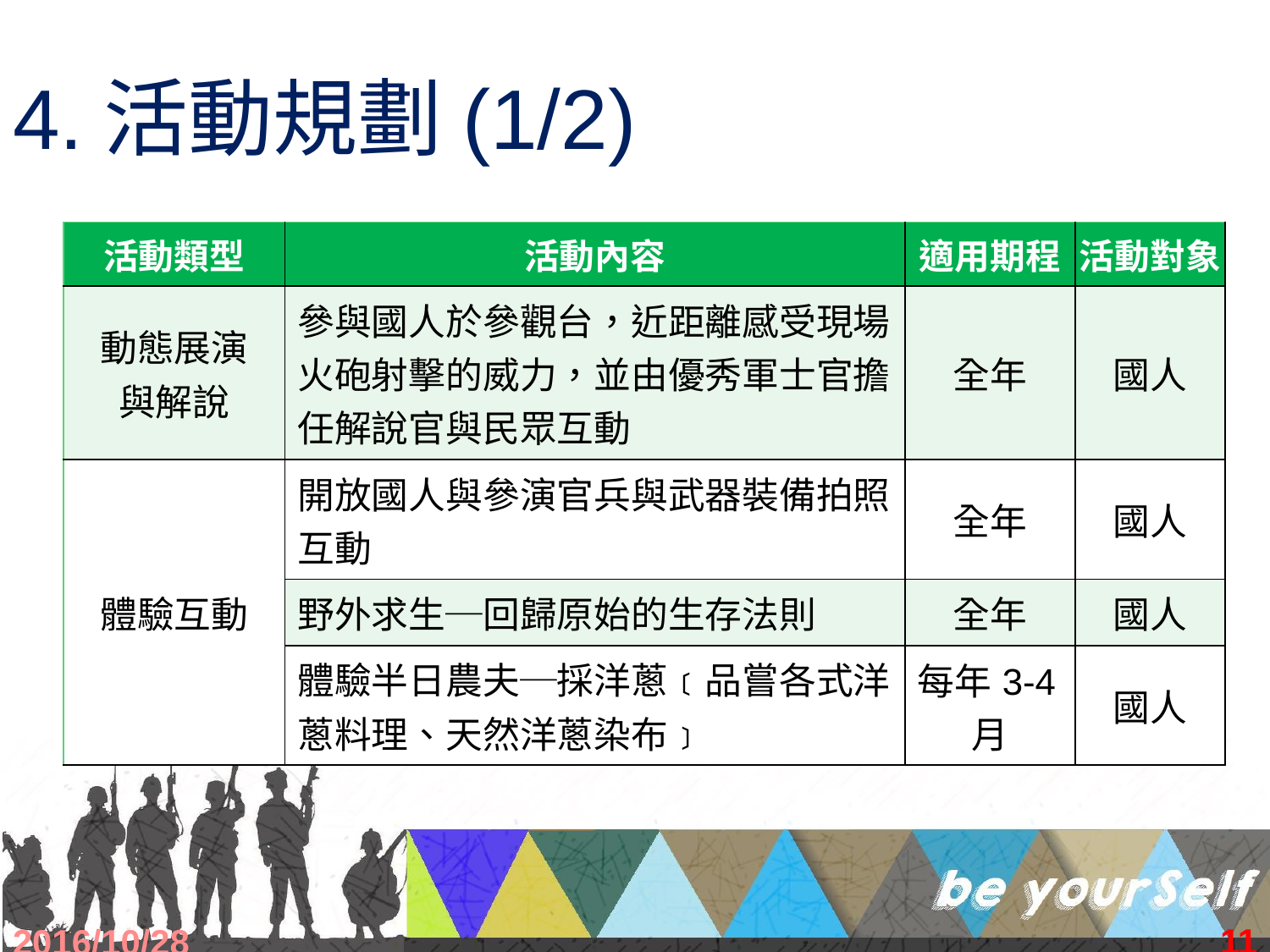

# 4.活動規劃(1/2)
| 活動類型 | 活動內容 | 適用期程 | 活動對象 |
| --- | --- | --- | --- |
| 動態展演 與解說 | 參與國人於參觀台，近距離感受現場火砲射擊的威力，並由優秀軍士官擔任解說官與民眾互動 | 全年 | 國人 |
| 體驗互動 | 開放國人與參演官兵與武器裝備拍照互動 | 全年 | 國人 |
|  | 野外求生─回歸原始的生存法則 | 全年 | 國人 |
|  | 體驗半日農夫─採洋蔥﹝品嘗各式洋蔥料理、天然洋蔥染布﹞ | 每年3-4月 | 國人 |
11
2016/10/28